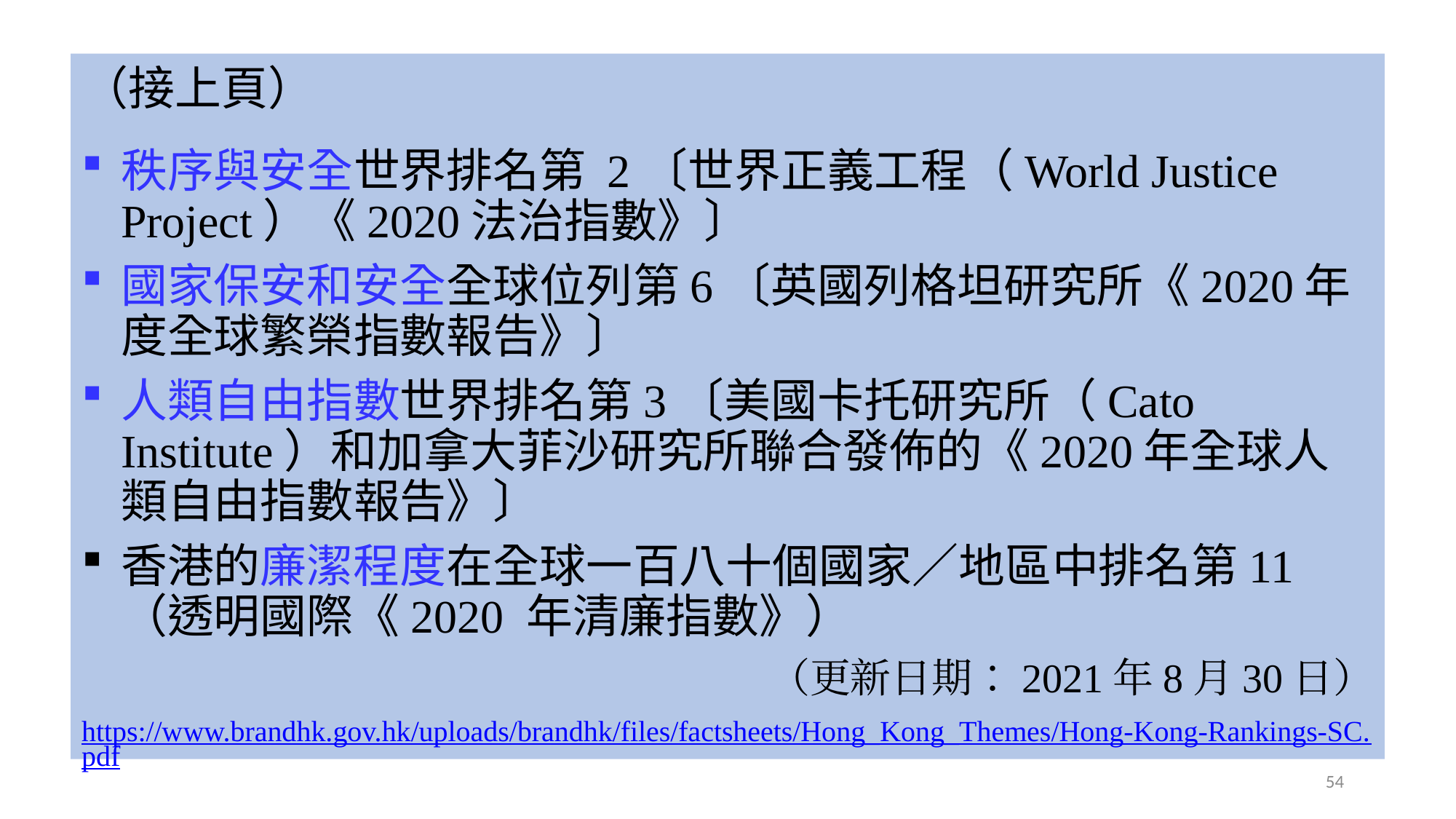

（接上頁）
秩序與安全世界排名第 2〔世界正義工程（World Justice Project）《2020法治指數》〕
國家保安和安全全球位列第6〔英國列格坦研究所《2020年度全球繁榮指數報告》〕
人類自由指數世界排名第3〔美國卡托研究所（Cato Institute）和加拿大菲沙研究所聯合發佈的《2020年全球人類自由指數報告》〕
香港的廉潔程度在全球一百八十個國家／地區中排名第11（透明國際《2020 年清廉指數》）
（更新日期：2021年8月30日）
https://www.brandhk.gov.hk/uploads/brandhk/files/factsheets/Hong_Kong_Themes/Hong-Kong-Rankings-SC.pdf
54